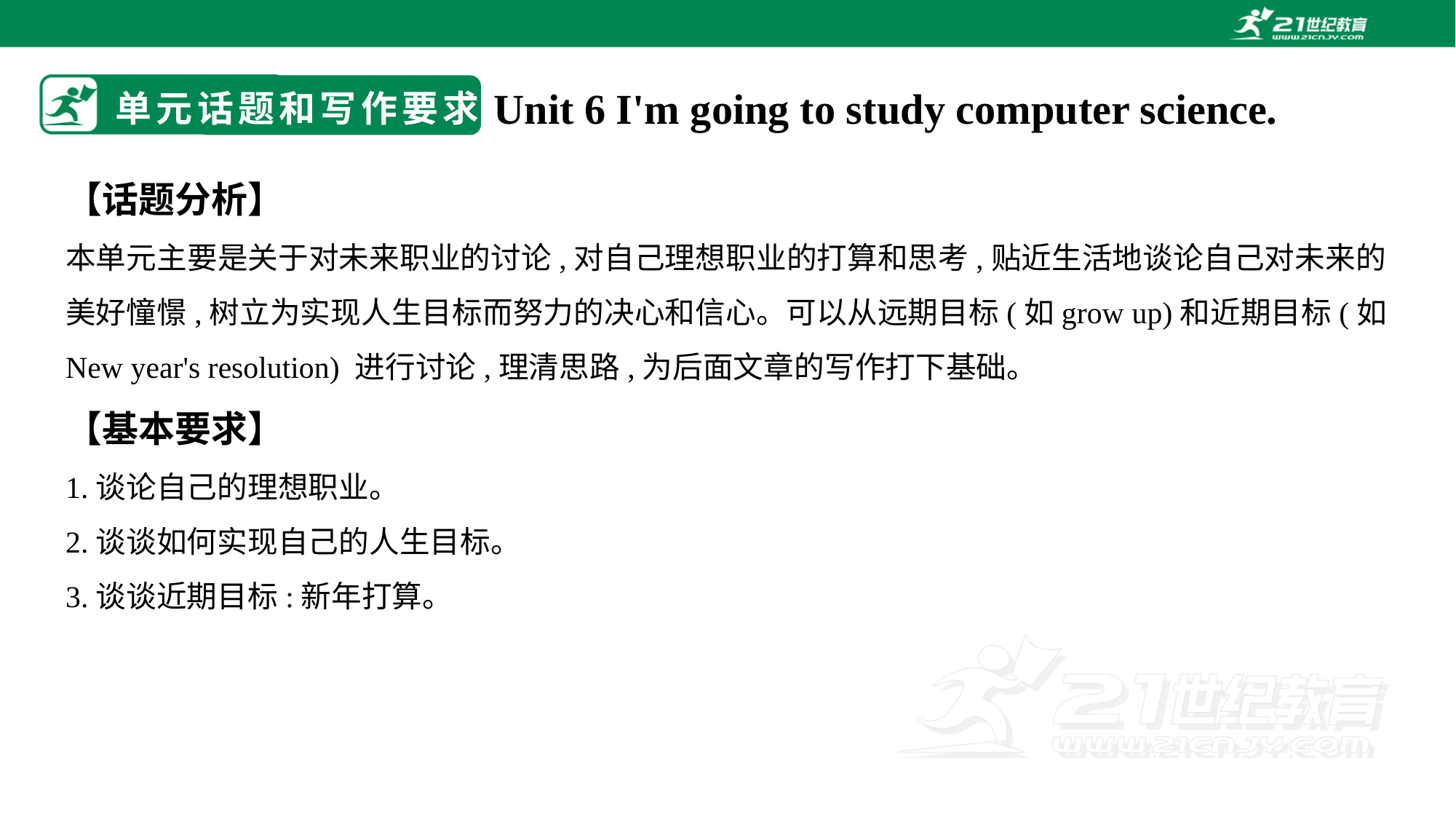

# 单元话题和写作要求
Unit 6 I'm going to study computer science.
【话题分析】
本单元主要是关于对未来职业的讨论,对自己理想职业的打算和思考,贴近生活地谈论自己对未来的美好憧憬,树立为实现人生目标而努力的决心和信心。可以从远期目标(如grow up)和近期目标(如New year's resolution) 进行讨论,理清思路,为后面文章的写作打下基础。
【基本要求】
1.谈论自己的理想职业。
2.谈谈如何实现自己的人生目标。
3.谈谈近期目标:新年打算。